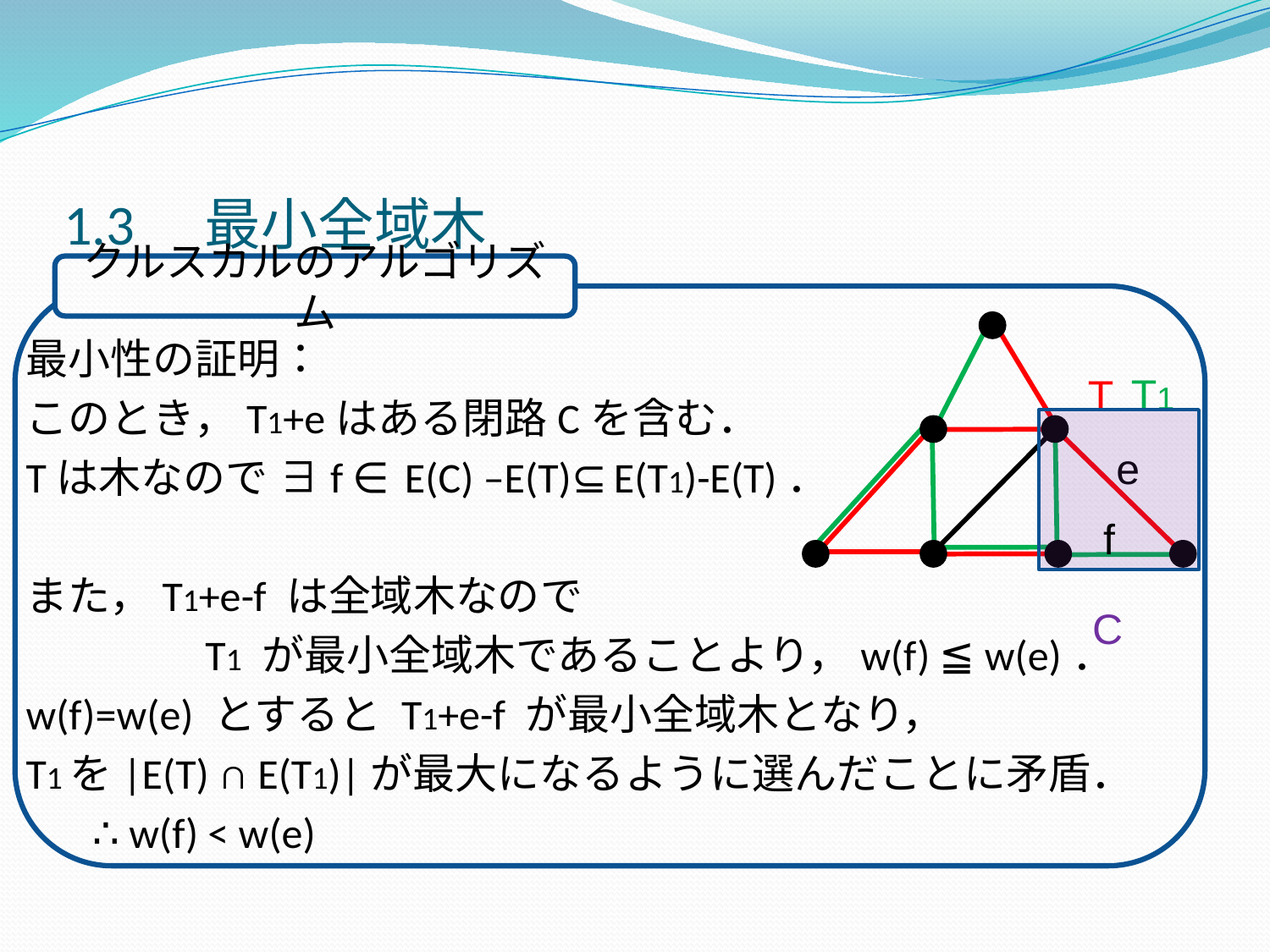

# 1.3　最小全域木
クルスカルのアルゴリズム

最小性の証明：
このとき，T1+eはある閉路Cを含む．
Tは木なので ∃f ∈ E(C) –E(T)⊆E(T1)-E(T)．

また，T1+e-f は全域木なので
　　　　T1 が最小全域木であることより，w(f) ≦ w(e)．
w(f)=w(e) とすると T1+e-f が最小全域木となり，
T1を|E(T) ∩ E(T1)|が最大になるように選んだことに矛盾．
       ∴ w(f) < w(e)

T1
T

e
f

C